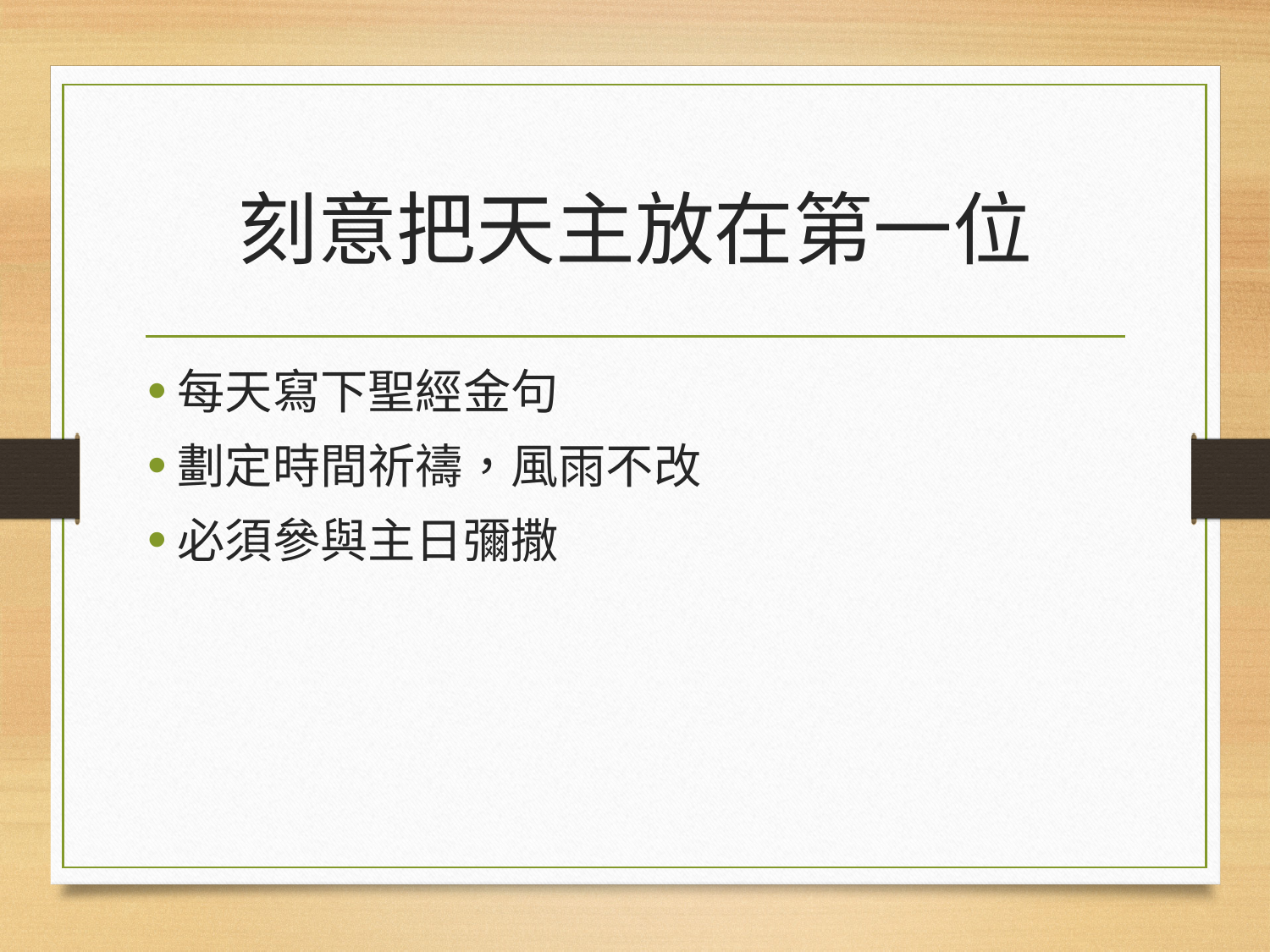

# 刻意把天主放在第一位
每天寫下聖經金句
劃定時間祈禱，風雨不改
必須參與主日彌撒